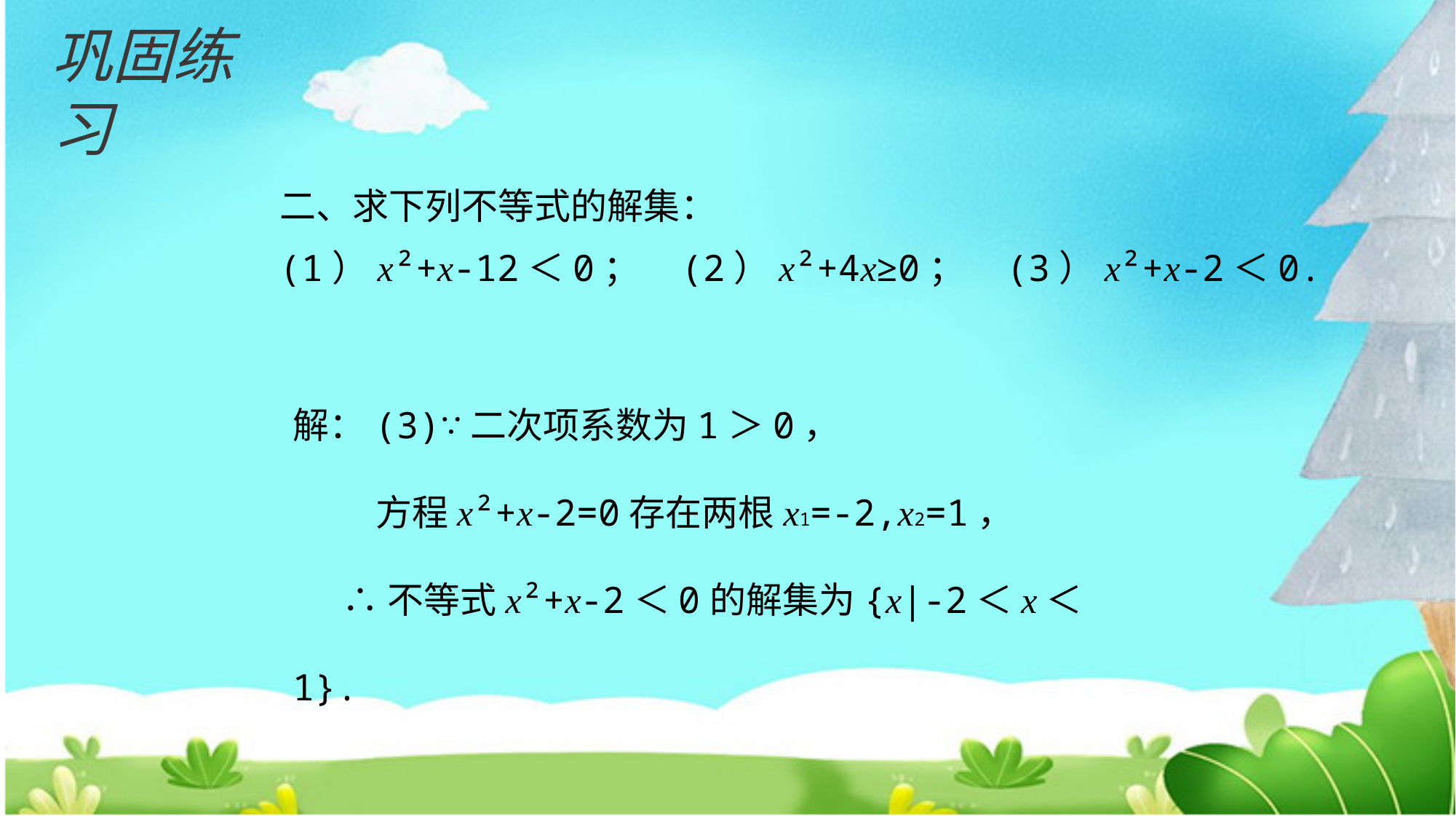

巩固练习
二、求下列不等式的解集：
(1）x²+x-12＜0；    (2）x²+4x≥0；    (3）x²+x-2＜0.

解：(3)∵二次项系数为1＞0，
         方程x²+x-2=0存在两根x1=-2,x2=1，
      ∴不等式x²+x-2＜0的解集为{x|-2＜x＜1}.